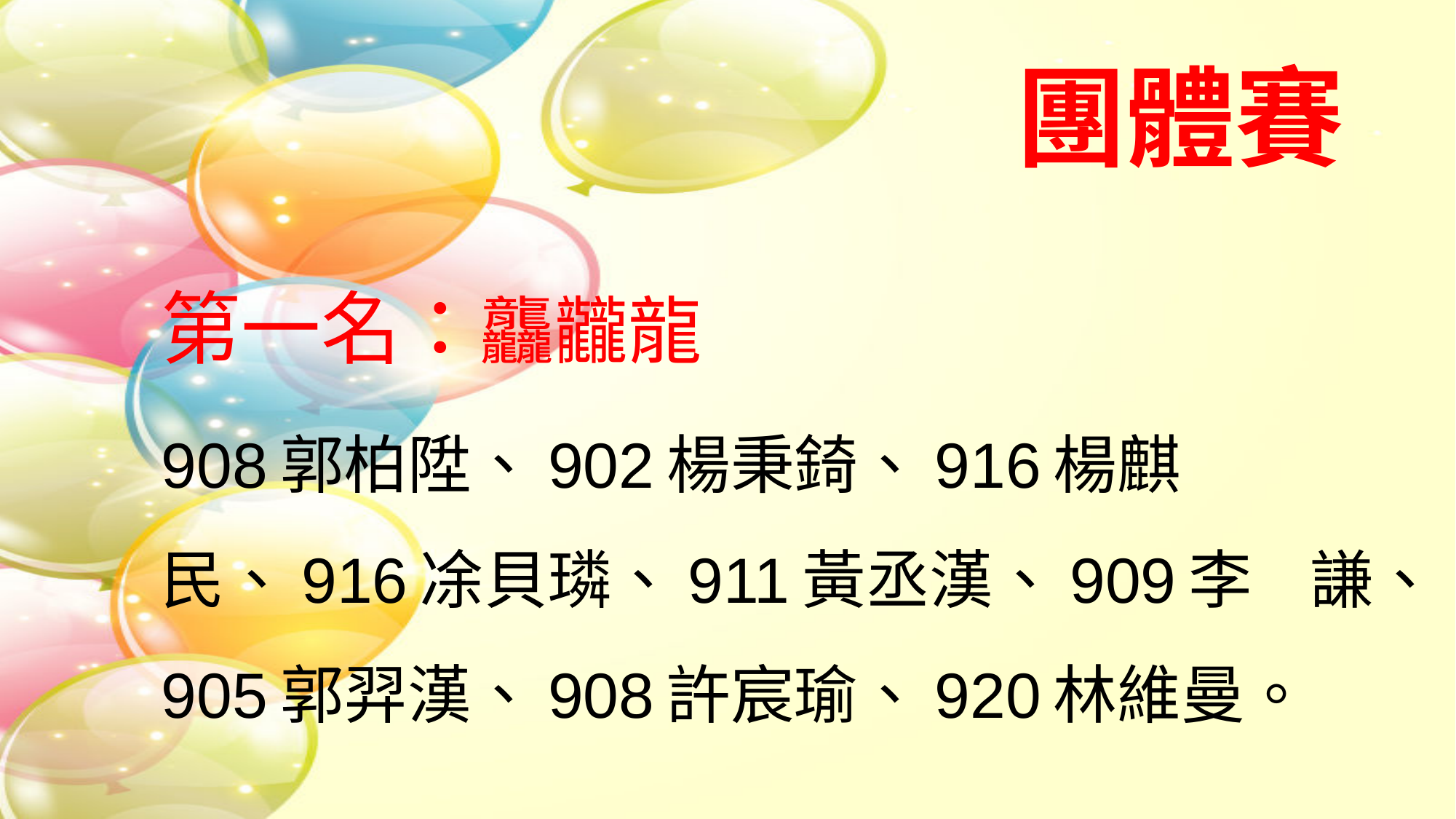

# 團體賽
第一名：龘龖龍
908郭柏陞、902楊秉錡、916楊麒民、916凃貝璘、911黃丞漢、909李    謙、905郭羿漢、908許宸瑜、920林維曼。